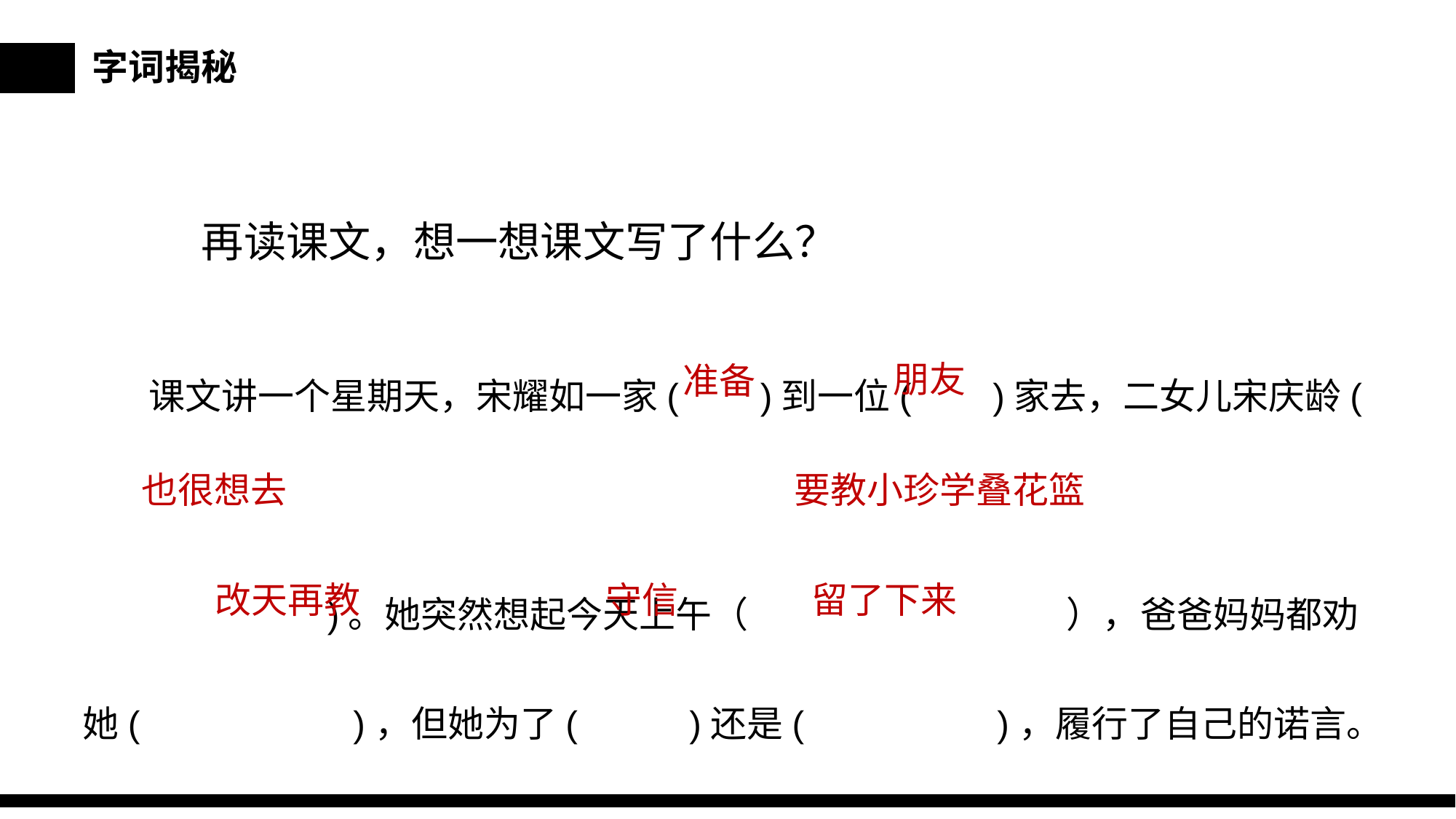

字词揭秘
  再读课文，想一想课文写了什么？
       课文讲一个星期天，宋耀如一家(        )到一位(        )家去，二女儿宋庆龄(
                        )。她突然想起今天上午（                                       ），爸爸妈妈都劝她(                     )，但她为了(           )还是(                   )，履行了自己的诺言。
朋友
准备
要教小珍学叠花篮
也很想去
守信
留了下来
改天再教